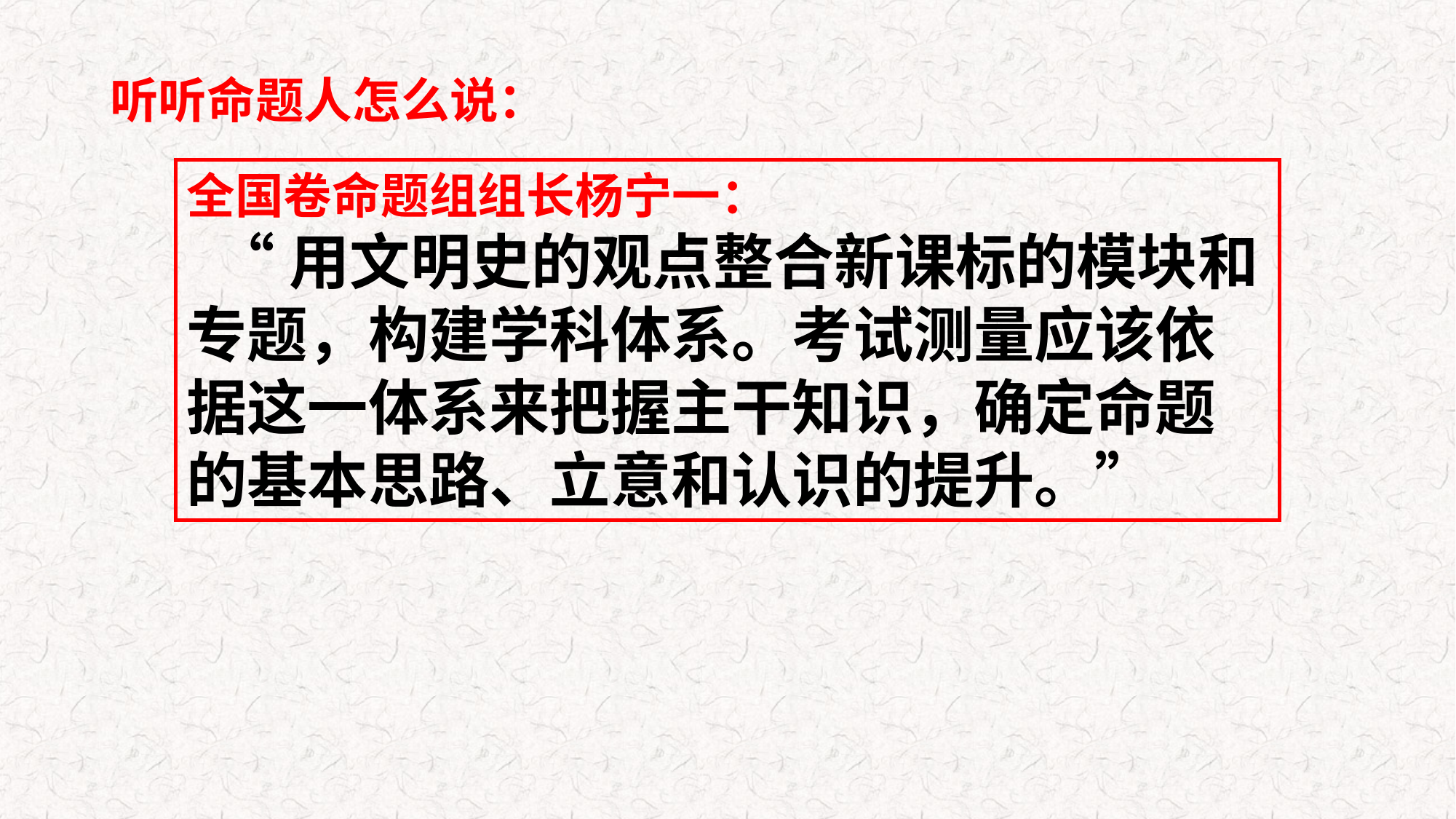

听听命题人怎么说：
全国卷命题组组长杨宁一：
  “用文明史的观点整合新课标的模块和专题，构建学科体系。考试测量应该依据这一体系来把握主干知识，确定命题的基本思路、立意和认识的提升。”